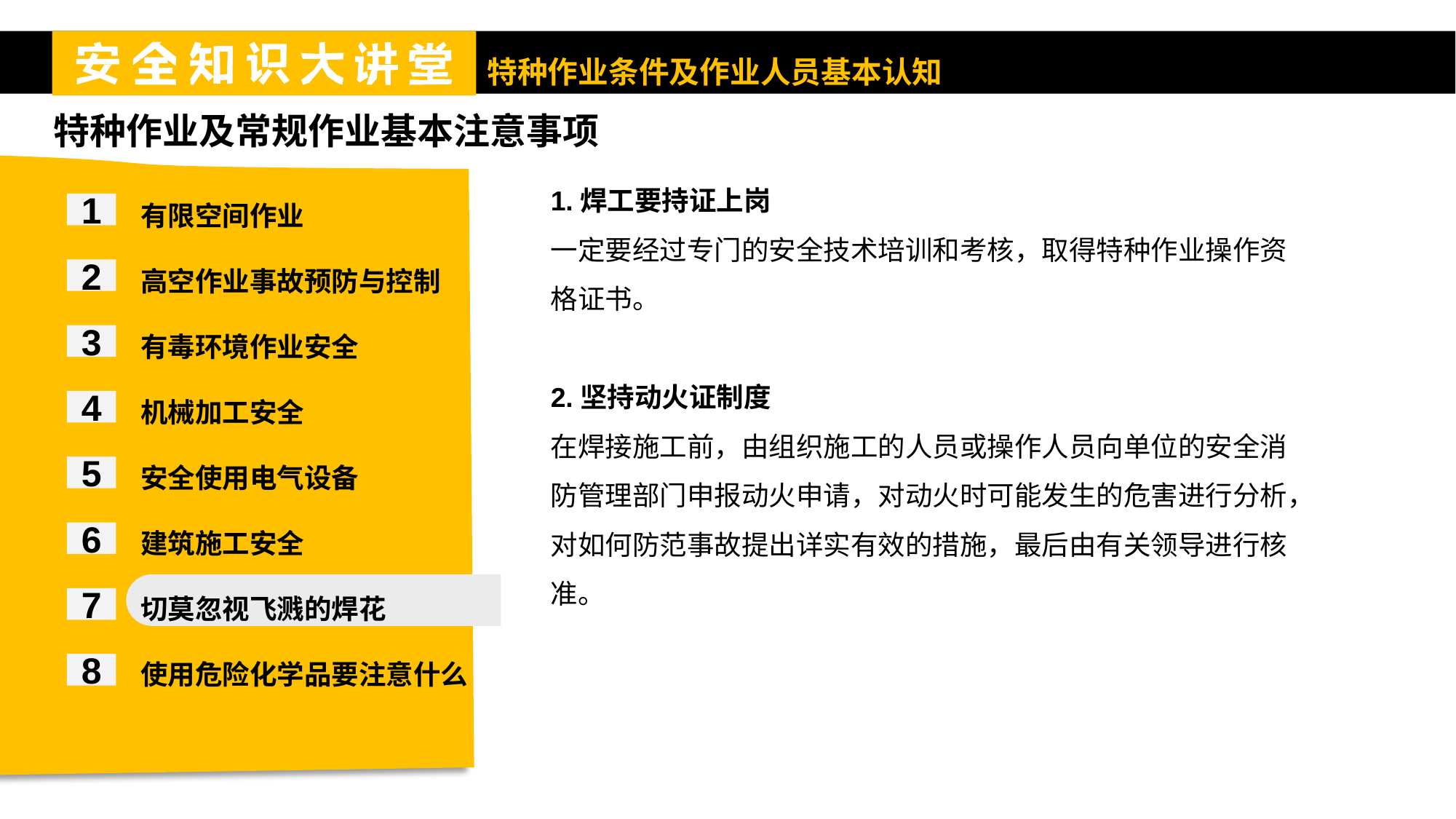

特种作业及常规作业基本注意事项
有限空间作业
高空作业事故预防与控制
有毒环境作业安全
机械加工安全
安全使用电气设备
建筑施工安全
切莫忽视飞溅的焊花
使用危险化学品要注意什么
1.焊工要持证上岗
一定要经过专门的安全技术培训和考核，取得特种作业操作资格证书。

2.坚持动火证制度
在焊接施工前，由组织施工的人员或操作人员向单位的安全消防管理部门申报动火申请，对动火时可能发生的危害进行分析，对如何防范事故提出详实有效的措施，最后由有关领导进行核准。
1
2
3
4

5
6
7
8